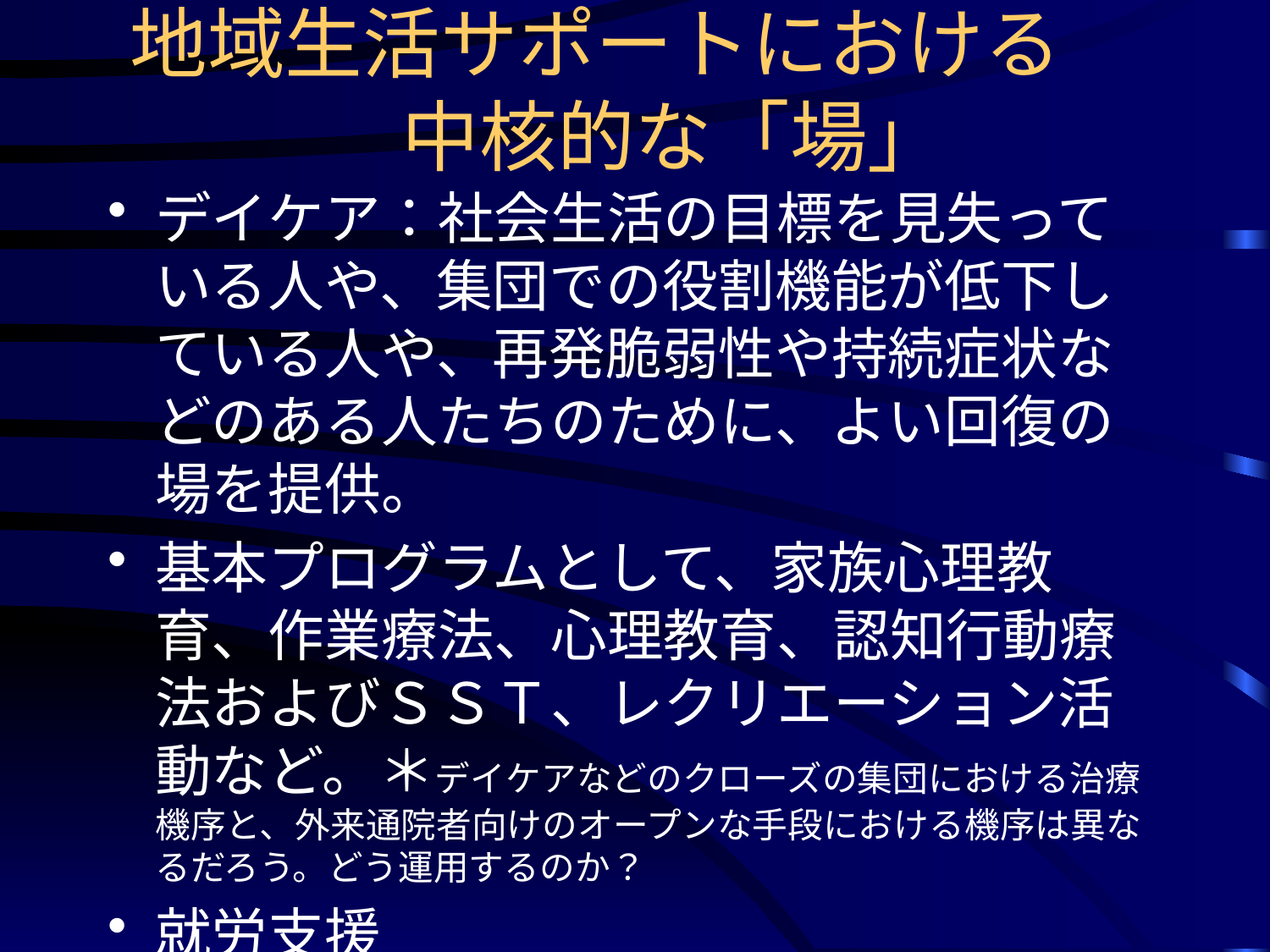

# 地域生活サポートにおける　　中核的な「場」
デイケア：社会生活の目標を見失っている人や、集団での役割機能が低下している人や、再発脆弱性や持続症状などのある人たちのために、よい回復の場を提供。
基本プログラムとして、家族心理教育、作業療法、心理教育、認知行動療法およびＳＳＴ、レクリエーション活動など。＊デイケアなどのクローズの集団における治療機序と、外来通院者向けのオープンな手段における機序は異なるだろう。どう運用するのか？
就労支援
ケアマネジメントとアウトリーチサービス